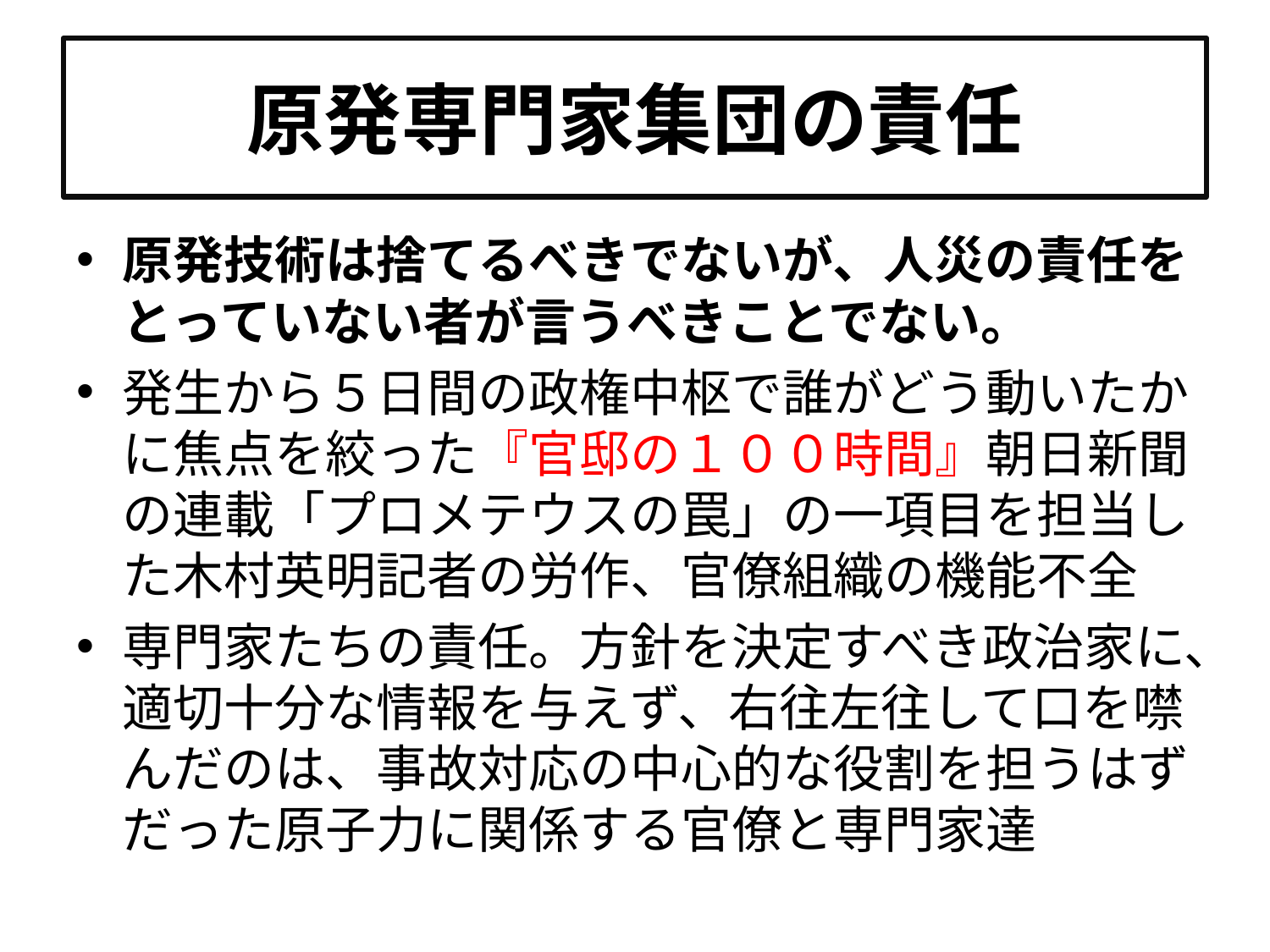

# 原発専門家集団の責任
原発技術は捨てるべきでないが、人災の責任をとっていない者が言うべきことでない。
発生から５日間の政権中枢で誰がどう動いたかに焦点を絞った『官邸の１００時間』朝日新聞の連載「プロメテウスの罠」の一項目を担当した木村英明記者の労作、官僚組織の機能不全
専門家たちの責任。方針を決定すべき政治家に、適切十分な情報を与えず、右往左往して口を噤んだのは、事故対応の中心的な役割を担うはずだった原子力に関係する官僚と専門家達